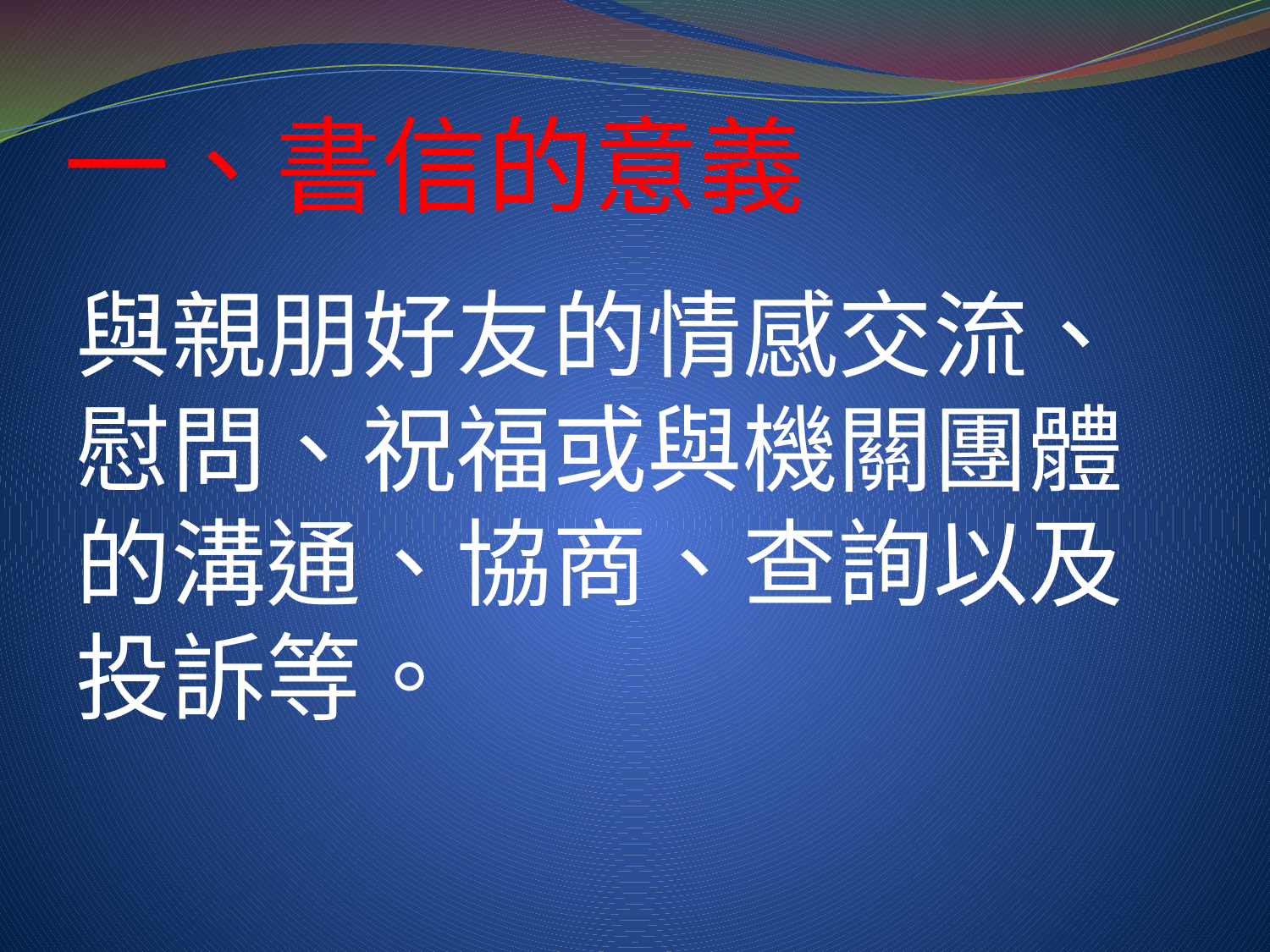

# 一、書信的意義
與親朋好友的情感交流、慰問、祝福或與機關團體的溝通、協商、查詢以及投訴等。